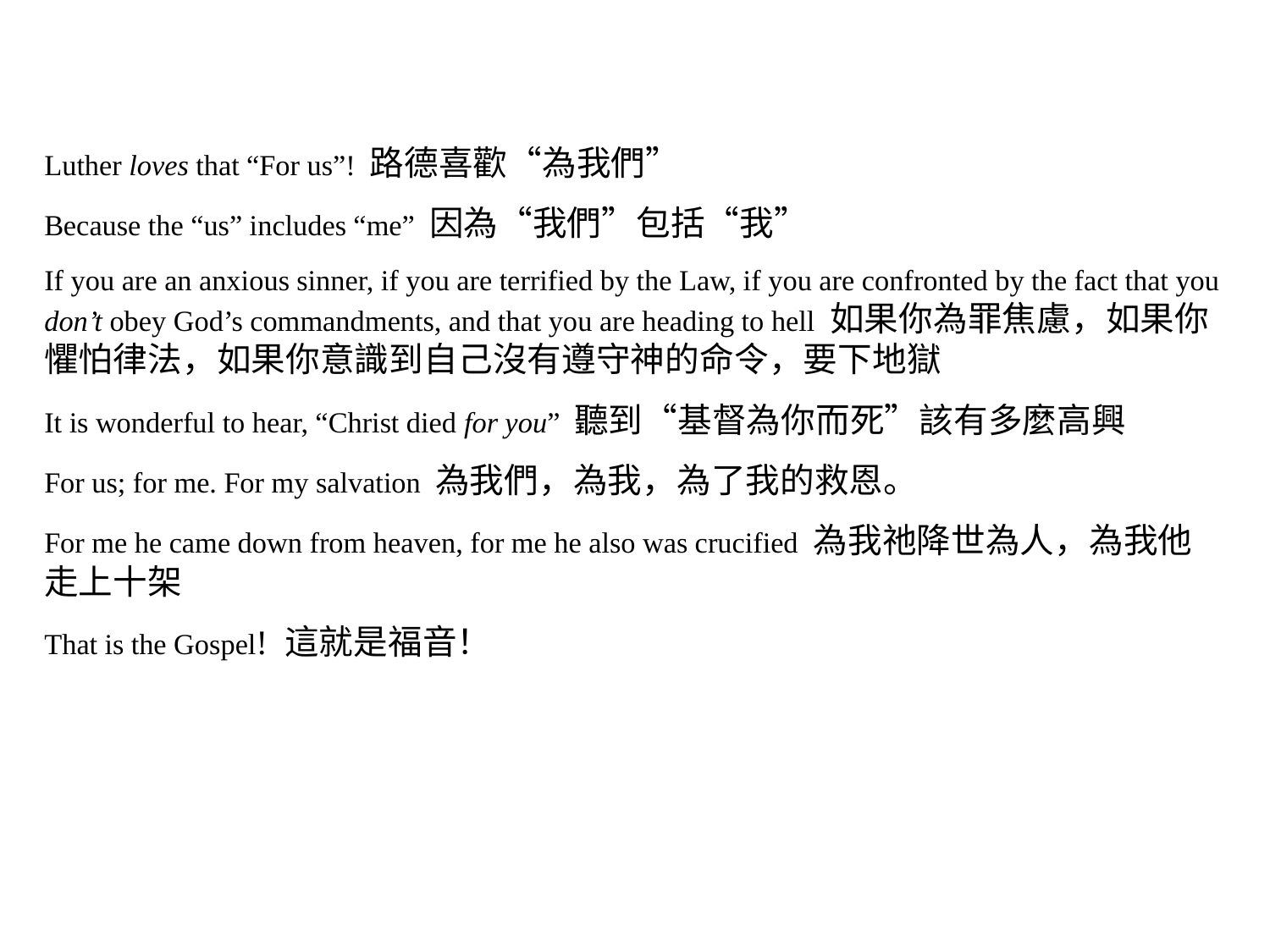

Luther loves that “For us”! 路德喜歡“為我們”

Because the “us” includes “me” 因為“我們”包括“我”

If you are an anxious sinner, if you are terrified by the Law, if you are confronted by the fact that you don’t obey God’s commandments, and that you are heading to hell 如果你為罪焦慮，如果你懼怕律法，如果你意識到自己沒有遵守神的命令，要下地獄

It is wonderful to hear, “Christ died for you” 聽到“基督為你而死”該有多麼高興

For us; for me. For my salvation 為我們，為我，為了我的救恩。

For me he came down from heaven, for me he also was crucified 為我祂降世為人，為我他走上十架

That is the Gospel! 這就是福音！